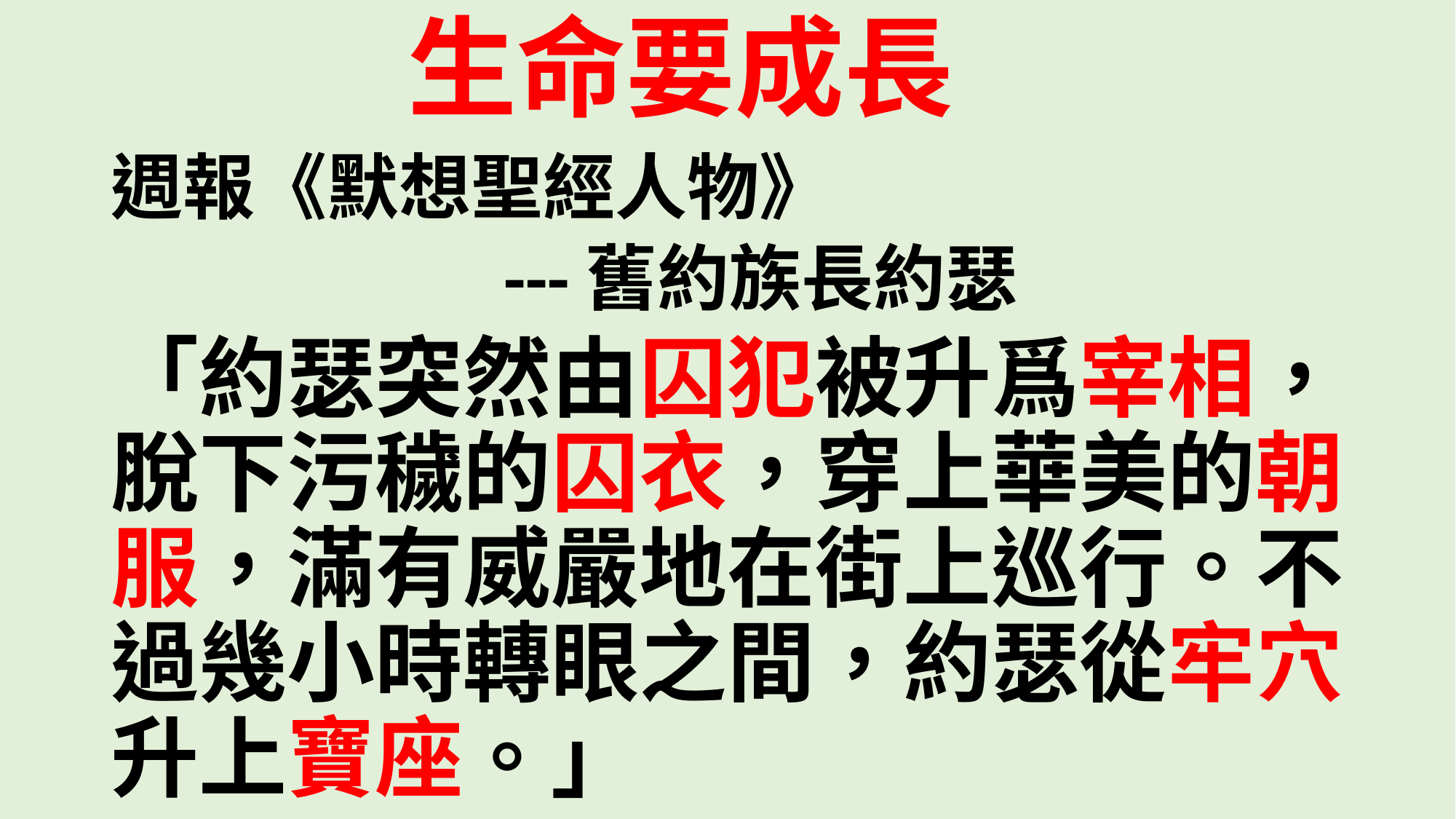

# 生命要成長
週報《默想聖經人物》
                        ---舊約族長約瑟
「約瑟突然由囚犯被升爲宰相，脫下污穢的囚衣，穿上華美的朝服，滿有威嚴地在街上巡行。不過幾小時轉眼之間，約瑟從牢穴升上寶座。」